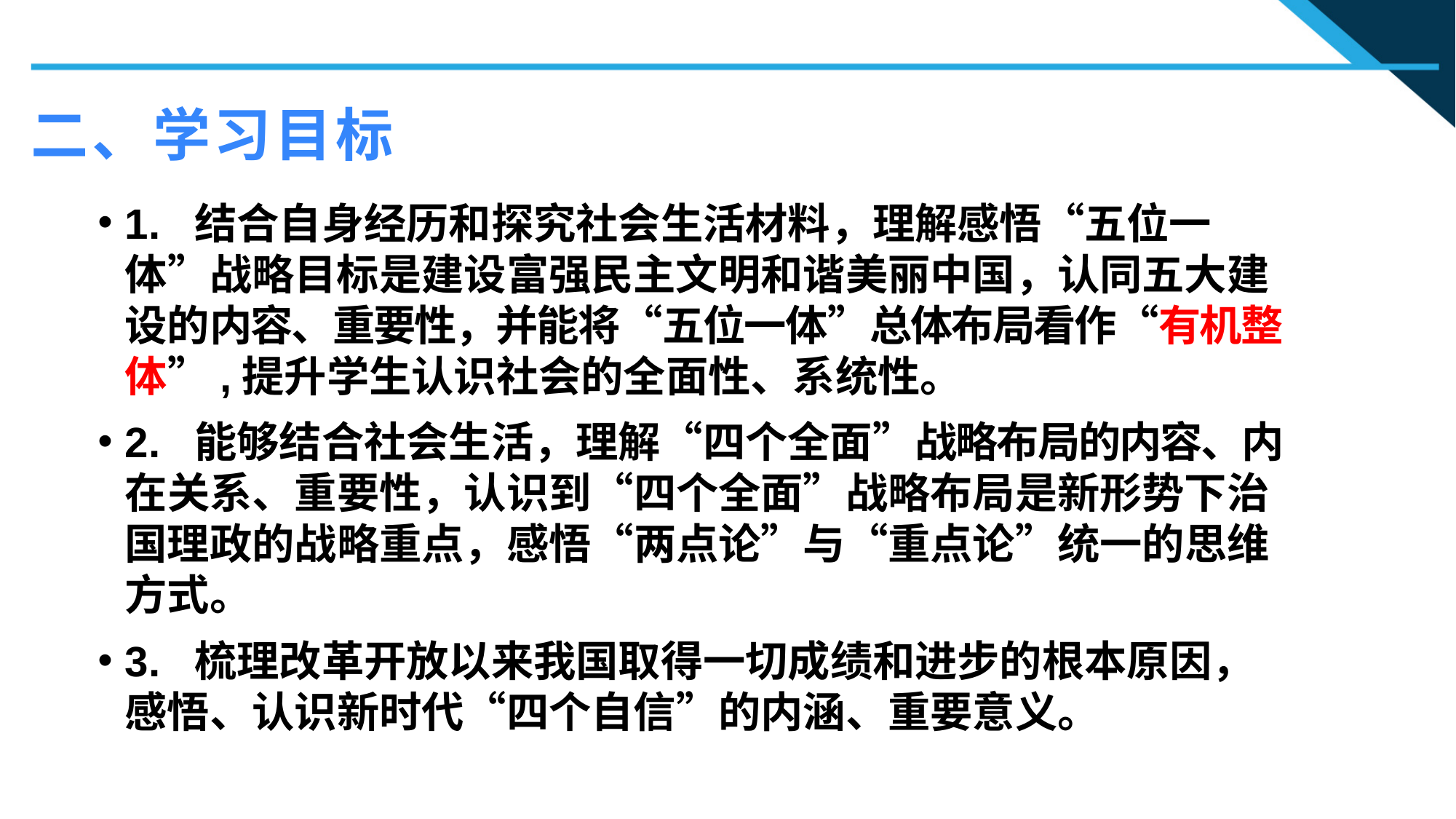

二、学习目标
1.  结合自身经历和探究社会生活材料，理解感悟“五位一体”战略目标是建设富强民主文明和谐美丽中国，认同五大建设的内容、重要性，并能将“五位一体”总体布局看作“有机整体”,提升学生认识社会的全面性、系统性。
2.  能够结合社会生活，理解“四个全面”战略布局的内容、内在关系、重要性，认识到“四个全面”战略布局是新形势下治国理政的战略重点，感悟“两点论”与“重点论”统一的思维方式。
3.  梳理改革开放以来我国取得一切成绩和进步的根本原因，感悟、认识新时代“四个自信”的内涵、重要意义。